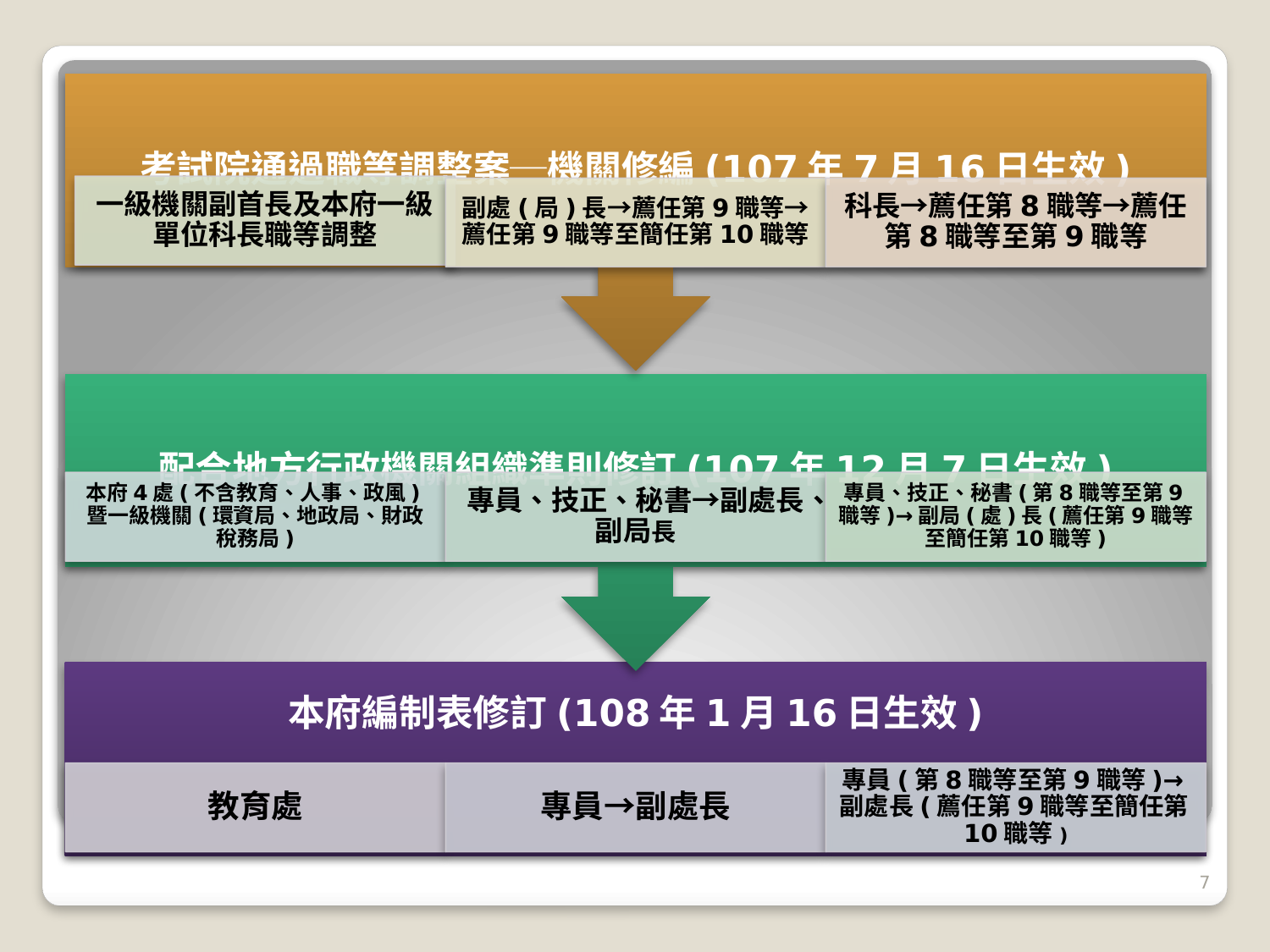

本府編制表修訂(108年1月16日生效)
教育處
專員→副處長
專員(第8職等至第9職等)→副處長(薦任第9職等至簡任第10職等)
配合地方行政機關組織準則修訂(107年12月7日生效)
本府4處(不含教育、人事、政風)暨一級機關(環資局、地政局、財政稅務局)
專員、技正、秘書→副處長、副局長
專員、技正、秘書(第8職等至第9職等)→副局(處)長(薦任第9職等至簡任第10職等)
考試院通過職等調整案─機關修編(107年7月16日生效)
一級機關副首長及本府一級單位科長職等調整
副處(局)長→薦任第9職等→薦任第9職等至簡任第10職等
科長→薦任第8職等→薦任第8職等至第9職等
7